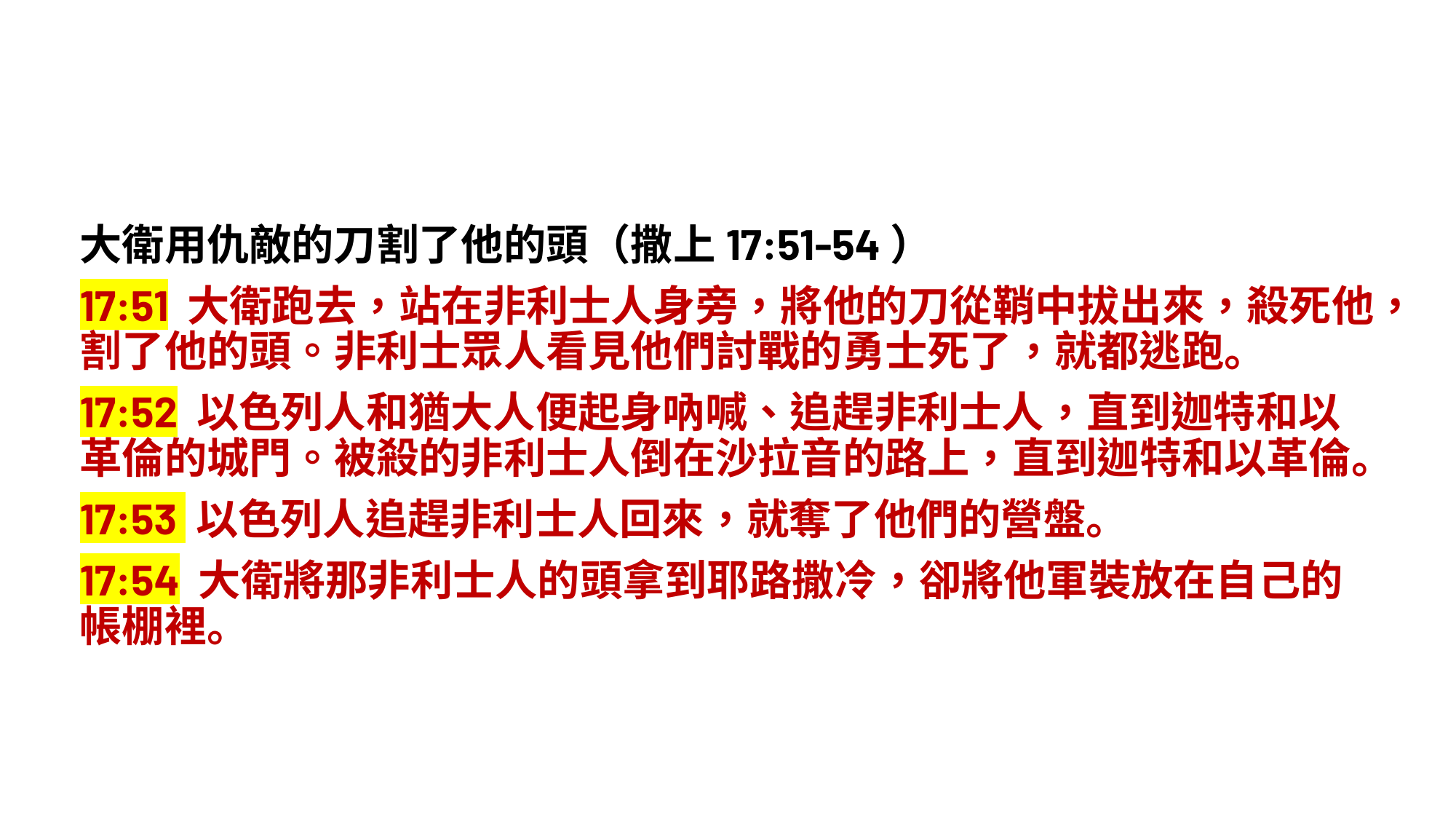

大衛用仇敵的刀割了他的頭（撒上17:51-54）
17:51 大衛跑去，站在非利士人身旁，將他的刀從鞘中拔出來，殺死他，割了他的頭。非利士眾人看見他們討戰的勇士死了，就都逃跑。
17:52 以色列人和猶大人便起身吶喊、追趕非利士人，直到迦特和以革倫的城門。被殺的非利士人倒在沙拉音的路上，直到迦特和以革倫。
17:53 以色列人追趕非利士人回來，就奪了他們的營盤。
17:54 大衛將那非利士人的頭拿到耶路撒冷，卻將他軍裝放在自己的帳棚裡。